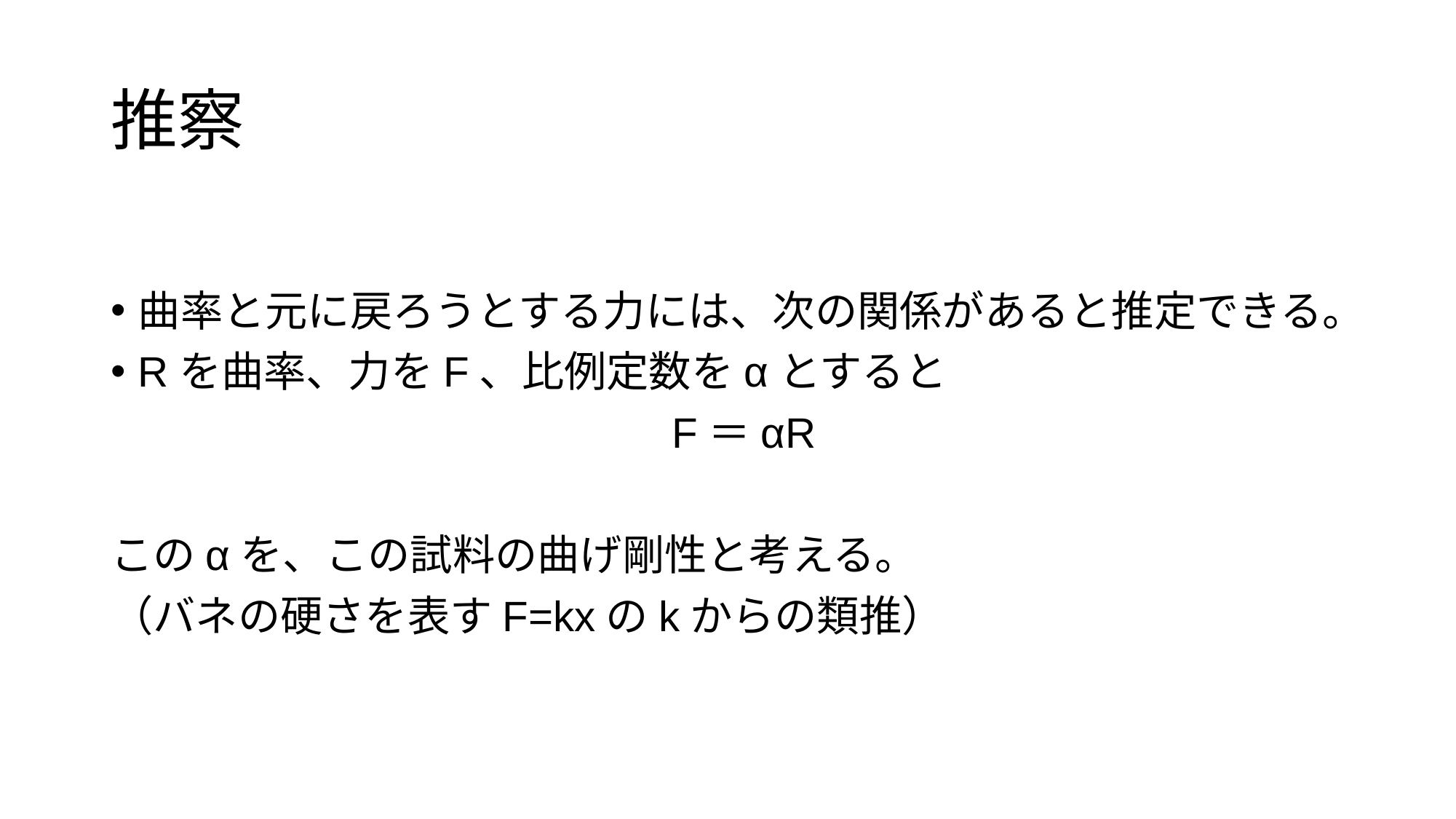

# 推察

曲率と元に戻ろうとする力には、次の関係があると推定できる。
Rを曲率、力をF、比例定数をαとすると
　　　　　　　　　　　　　F＝αR

このαを、この試料の曲げ剛性と考える。
（バネの硬さを表すF=kxのkからの類推）